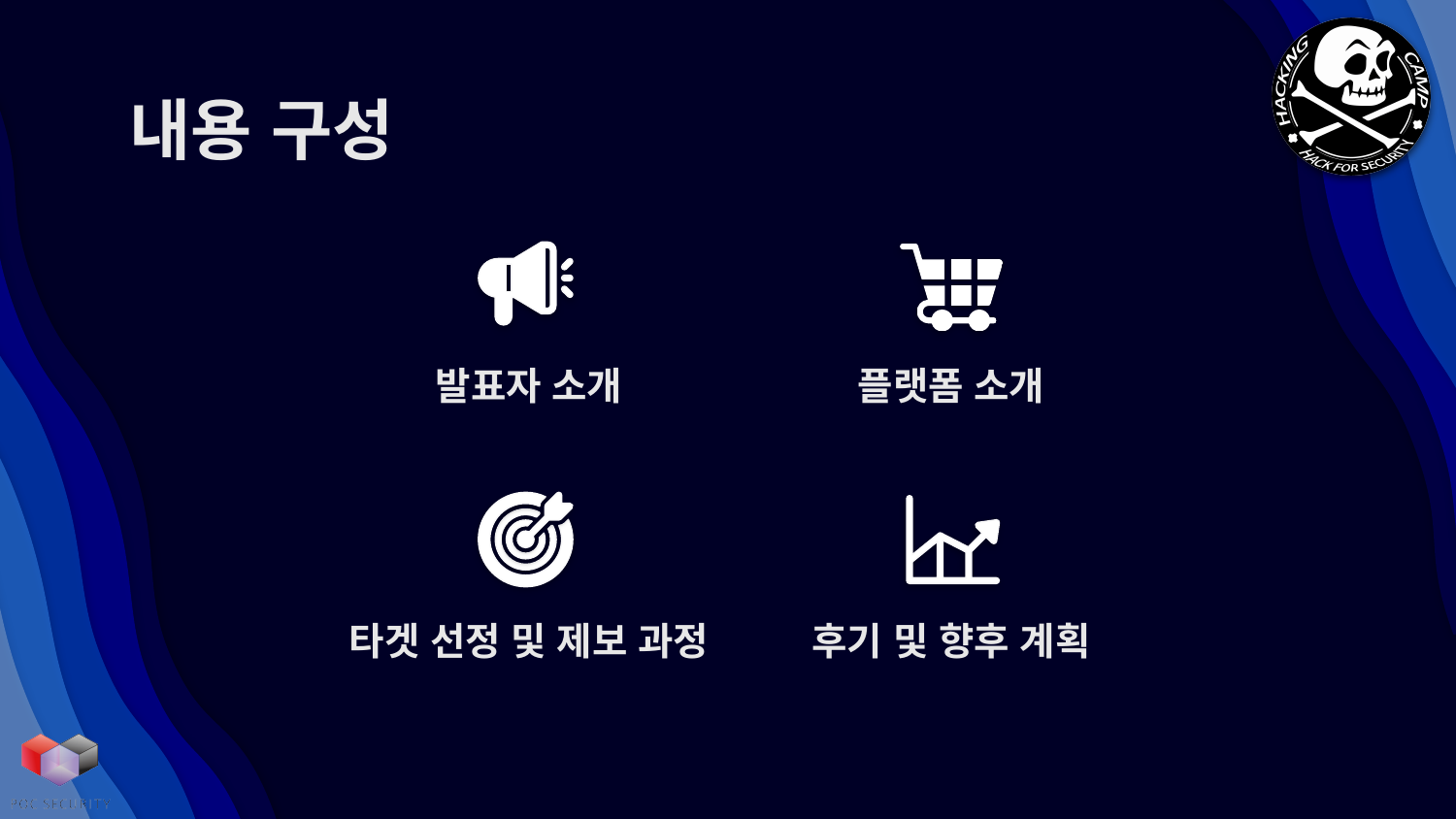

# 내용 구성

발표자 소개
플랫폼 소개

타겟 선정 및 제보 과정
후기 및 향후 계획